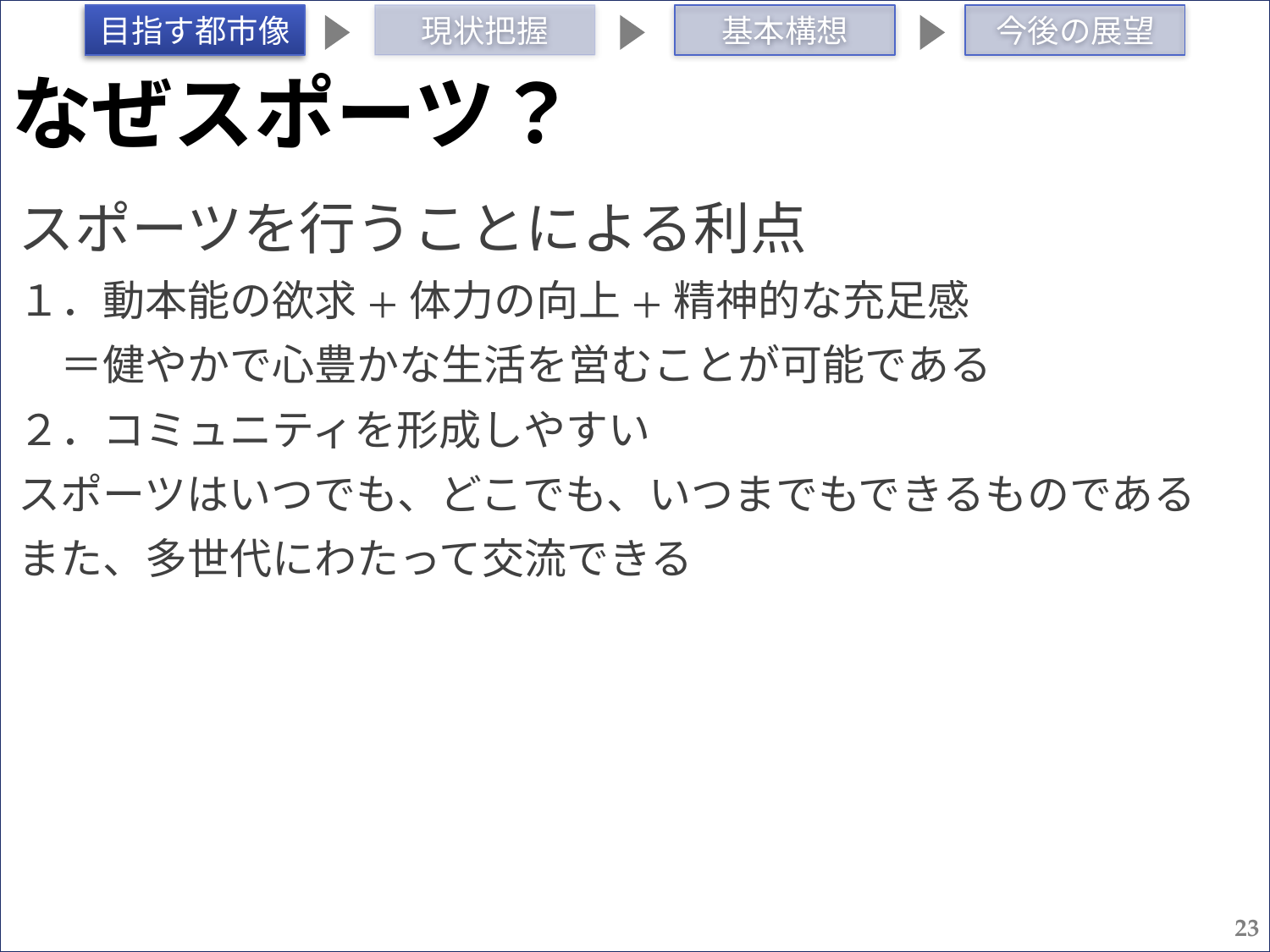

# なぜスポーツ？
スポーツを行うことによる利点
１．動本能の欲求+体力の向上+精神的な充足感
　＝健やかで心豊かな生活を営むことが可能である
２．コミュニティを形成しやすい
スポーツはいつでも、どこでも、いつまでもできるものである
また、多世代にわたって交流できる

23